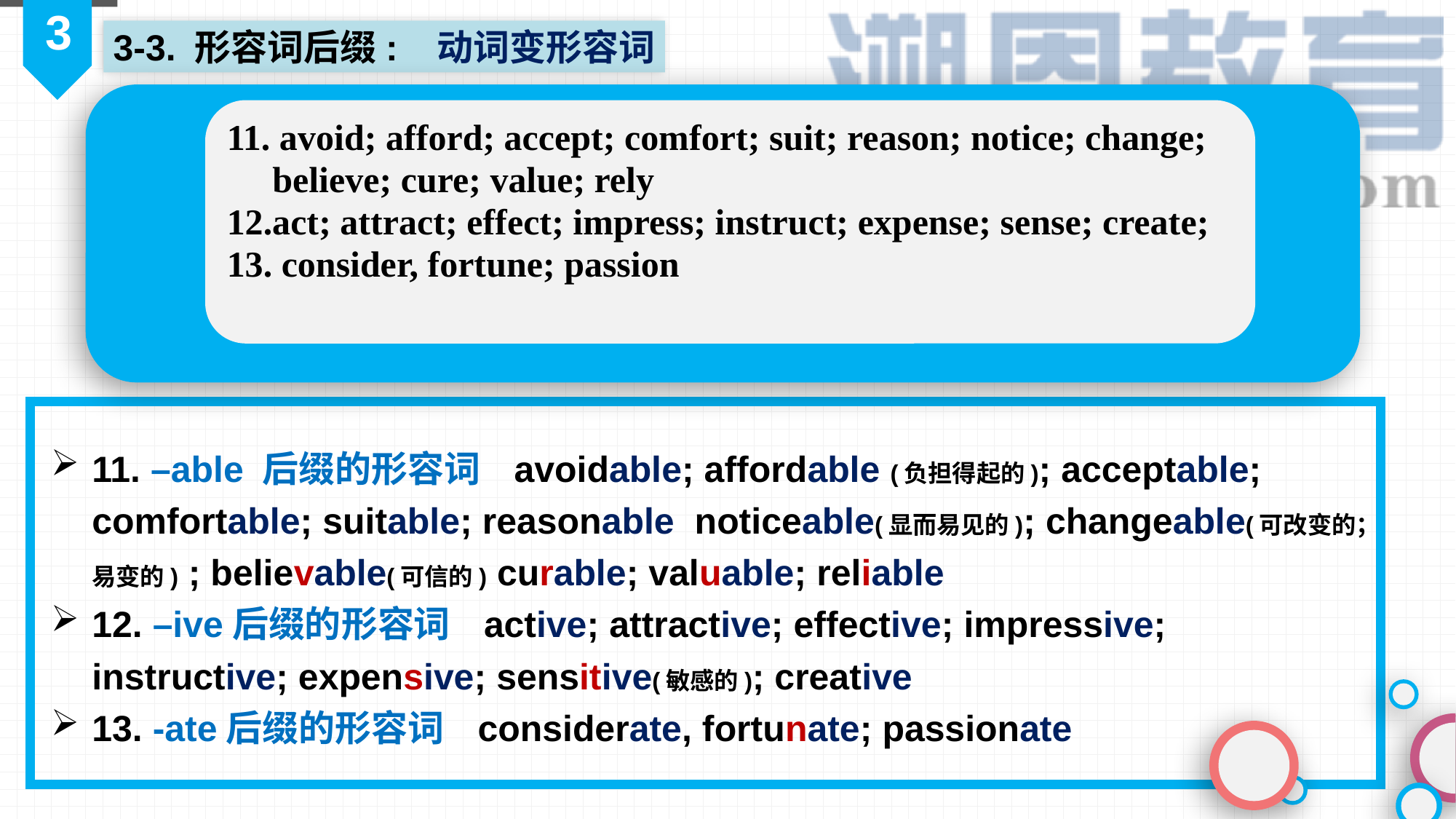

3
3-3. 形容词后缀:   动词变形容词

11. avoid; afford; accept; comfort; suit; reason; notice; change;
     believe; cure; value; rely
12.act; attract; effect; impress; instruct; expense; sense; create;
13. consider, fortune; passion

11. –able 后缀的形容词   avoidable; affordable (负担得起的); acceptable; comfortable; suitable; reasonable  noticeable(显而易见的); changeable(可改变的；易变的) ; believable(可信的) curable; valuable; reliable
12. –ive后缀的形容词   active; attractive; effective; impressive; instructive; expensive; sensitive(敏感的); creative
13. -ate后缀的形容词   considerate, fortunate; passionate